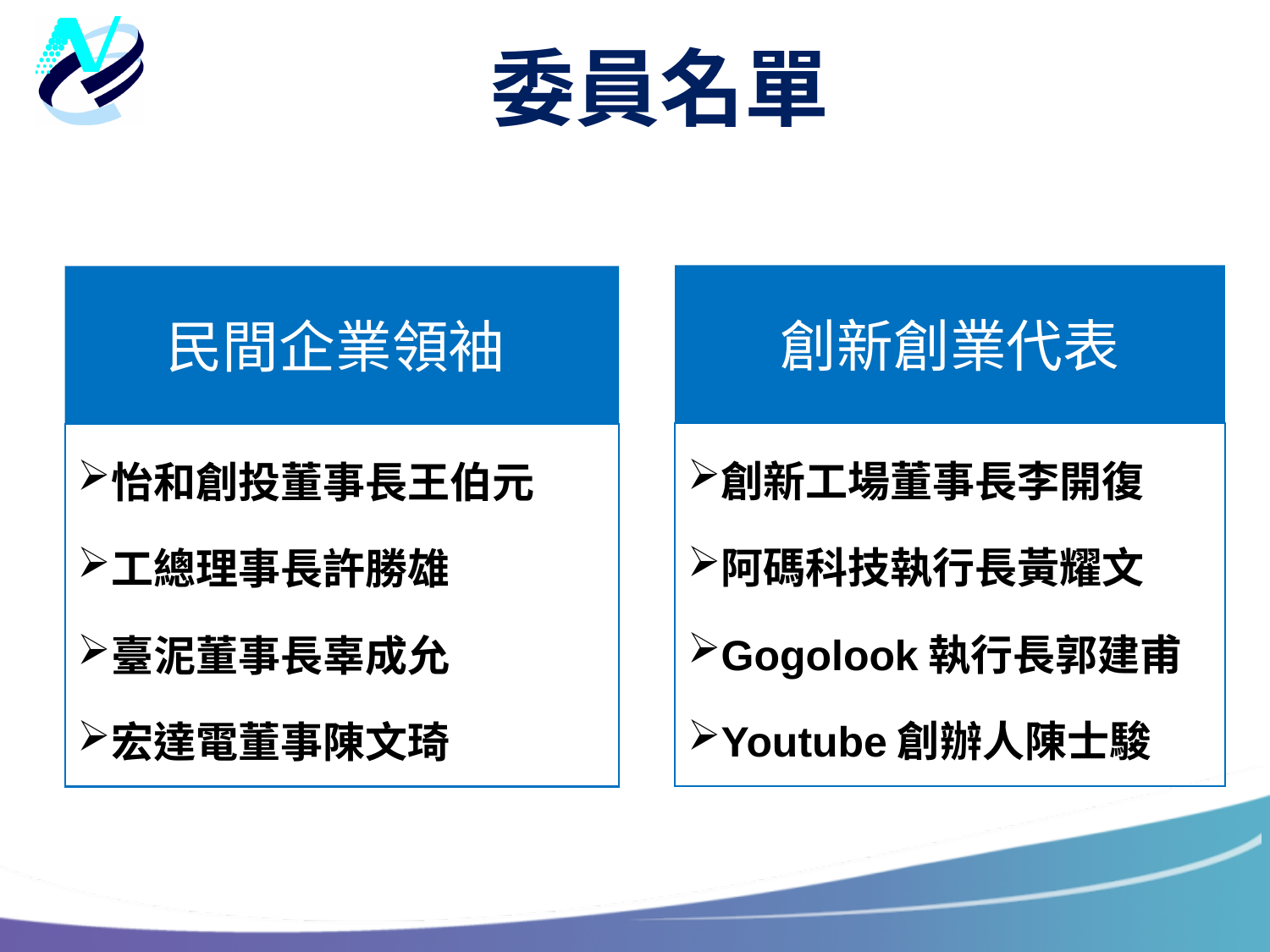

# 委員名單
創新創業代表
民間企業領袖
創新工場董事長李開復
阿碼科技執行長黃耀文
Gogolook執行長郭建甫
Youtube創辦人陳士駿

怡和創投董事長王伯元
工總理事長許勝雄
臺泥董事長辜成允
宏達電董事陳文琦